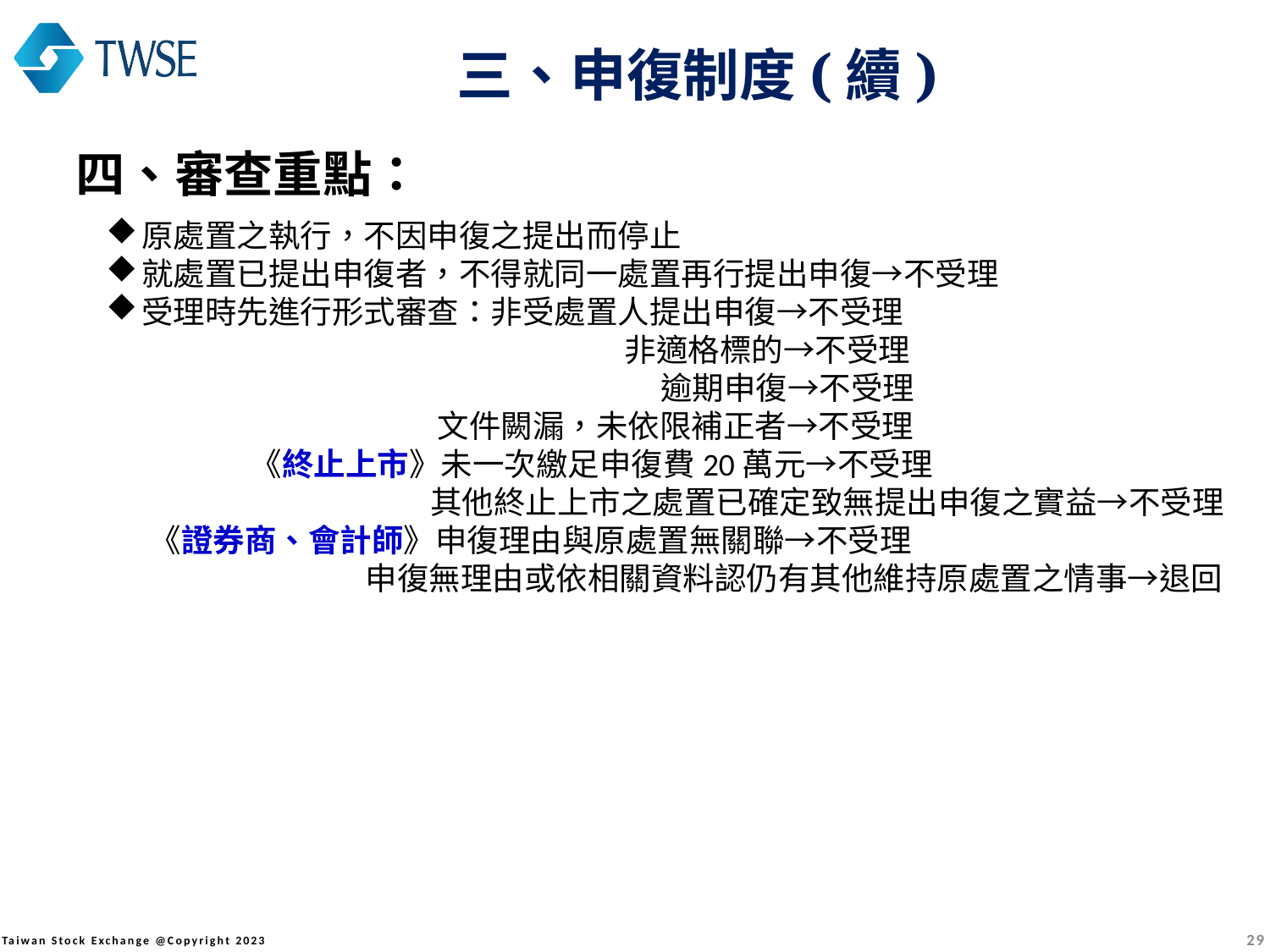

三、申復制度(續)
四、審查重點：
原處置之執行，不因申復之提出而停止
就處置已提出申復者，不得就同一處置再行提出申復→不受理
受理時先進行形式審查：非受處置人提出申復→不受理
                                                                       非適格標的→不受理
                                                                            逾期申復→不受理
                                             文件闕漏，未依限補正者→不受理
                   《終止上市》未一次繳足申復費20萬元→不受理
                                            其他終止上市之處置已確定致無提出申復之實益→不受理
     《證券商、會計師》申復理由與原處置無關聯→不受理
                                   申復無理由或依相關資料認仍有其他維持原處置之情事→退回

29